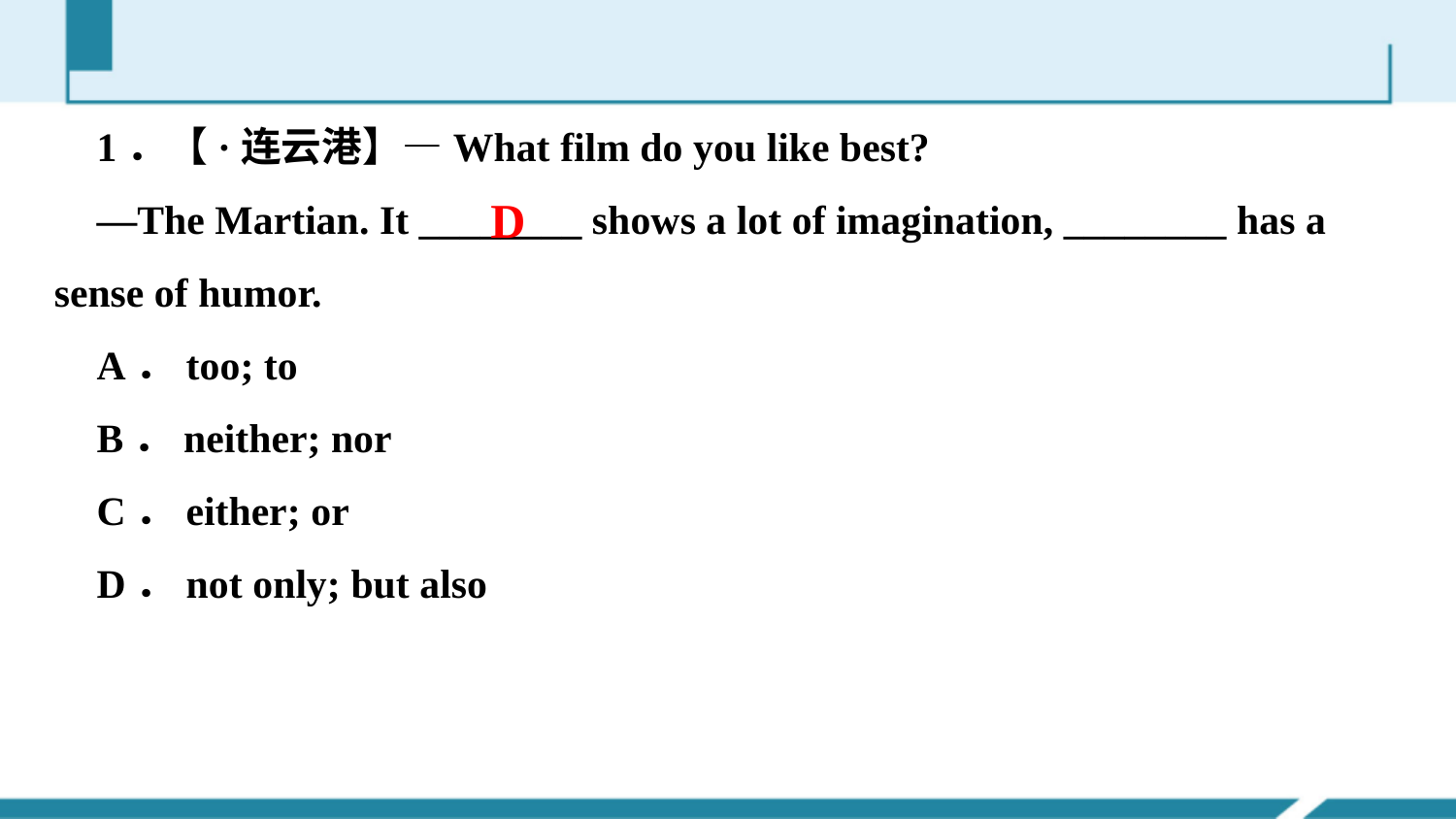

1．【·连云港】—What film do you like best?
—The Martian. It ________ shows a lot of imagination, ________ has a sense of humor.
A．too; to
B．neither; nor
C．either; or
D．not only; but also

D